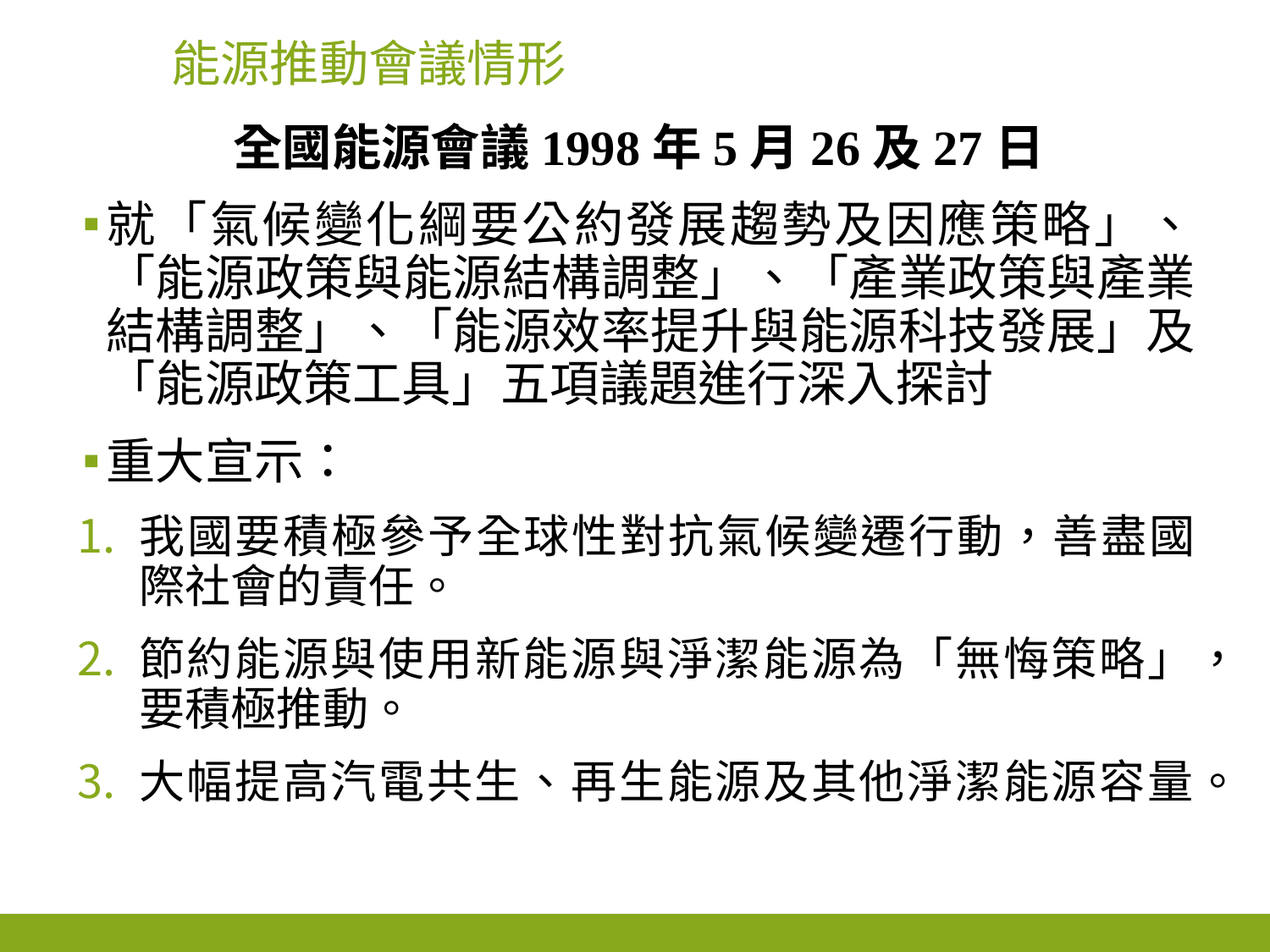

# 能源推動會議情形
全國能源會議1998年5月26及27日
就「氣候變化綱要公約發展趨勢及因應策略」、「能源政策與能源結構調整」、「產業政策與產業結構調整」、「能源效率提升與能源科技發展」及「能源政策工具」五項議題進行深入探討
重大宣示：
我國要積極參予全球性對抗氣候變遷行動，善盡國際社會的責任。
節約能源與使用新能源與淨潔能源為「無悔策略」，要積極推動。
大幅提高汽電共生、再生能源及其他淨潔能源容量。